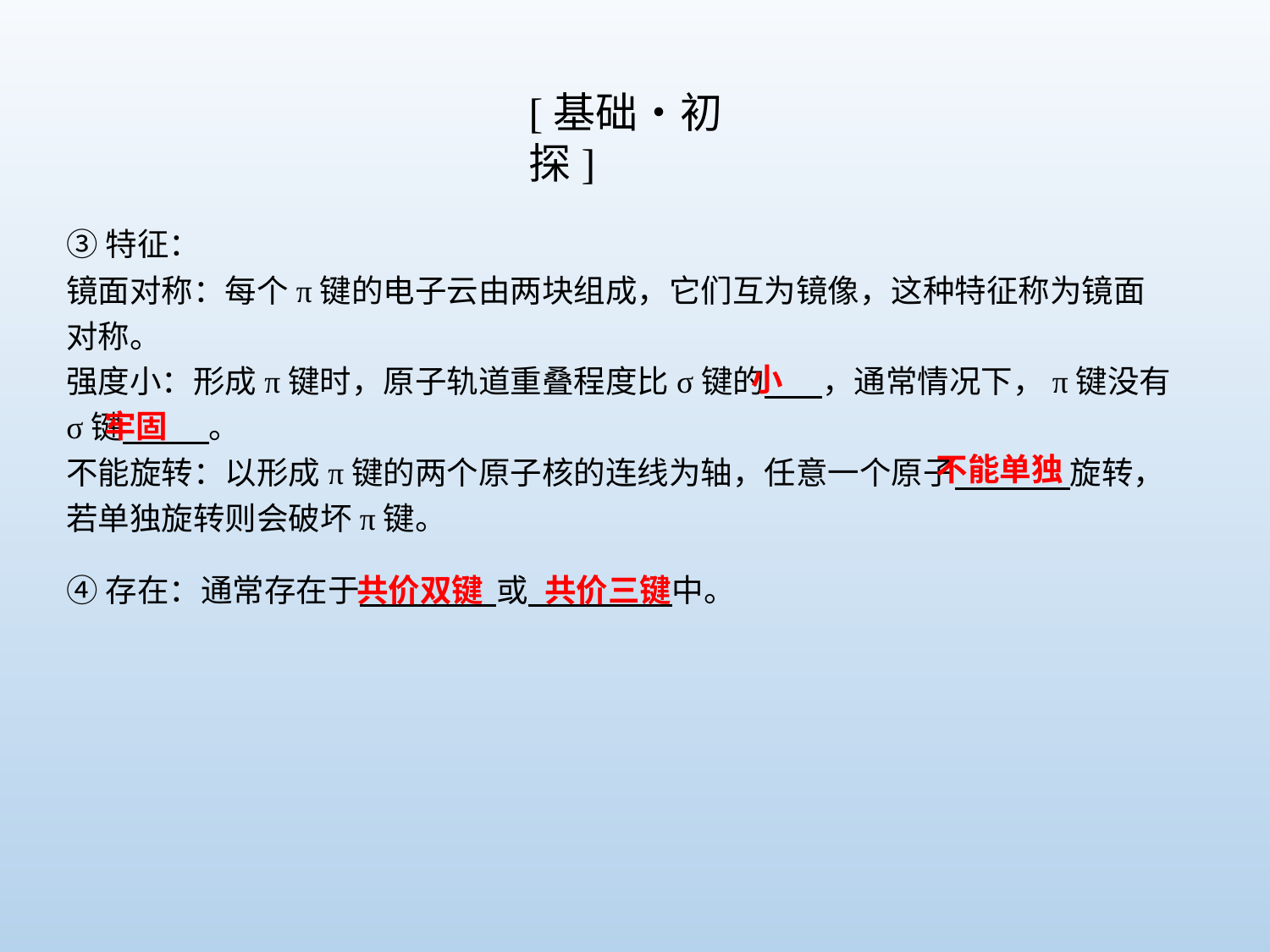

[基础•初探]
③特征：
镜面对称：每个π键的电子云由两块组成，它们互为镜像，这种特征称为镜面对称。
强度小：形成π键时，原子轨道重叠程度比σ键的        ，通常情况下，π键没有σ键            。
不能旋转：以形成π键的两个原子核的连线为轴，任意一个原子                旋转，若单独旋转则会破坏π键。
小
牢固
不能单独
④存在：通常存在于                   或                    中。
共价双键
共价三键